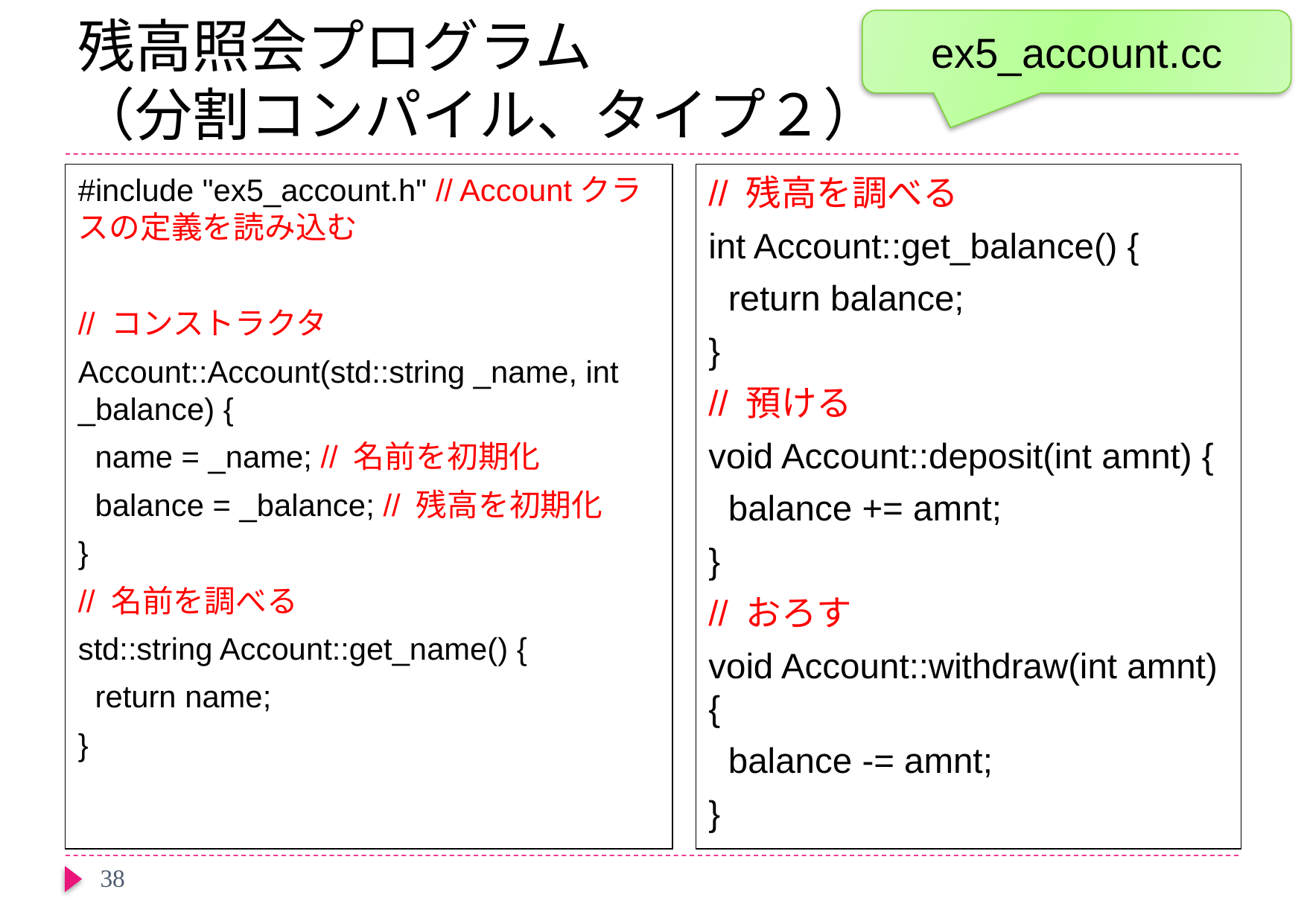

ex5_account.cc
# 残高照会プログラム （分割コンパイル、タイプ２）
#include "ex5_account.h" // Accountクラスの定義を読み込む

// コンストラクタ
Account::Account(std::string _name, int _balance) {
  name = _name; // 名前を初期化
  balance = _balance; // 残高を初期化
}
// 名前を調べる
std::string Account::get_name() {
  return name;
}
// 残高を調べる
int Account::get_balance() {
  return balance;
}
// 預ける
void Account::deposit(int amnt) {
  balance += amnt;
}
// おろす
void Account::withdraw(int amnt) {
  balance -= amnt;
}
38